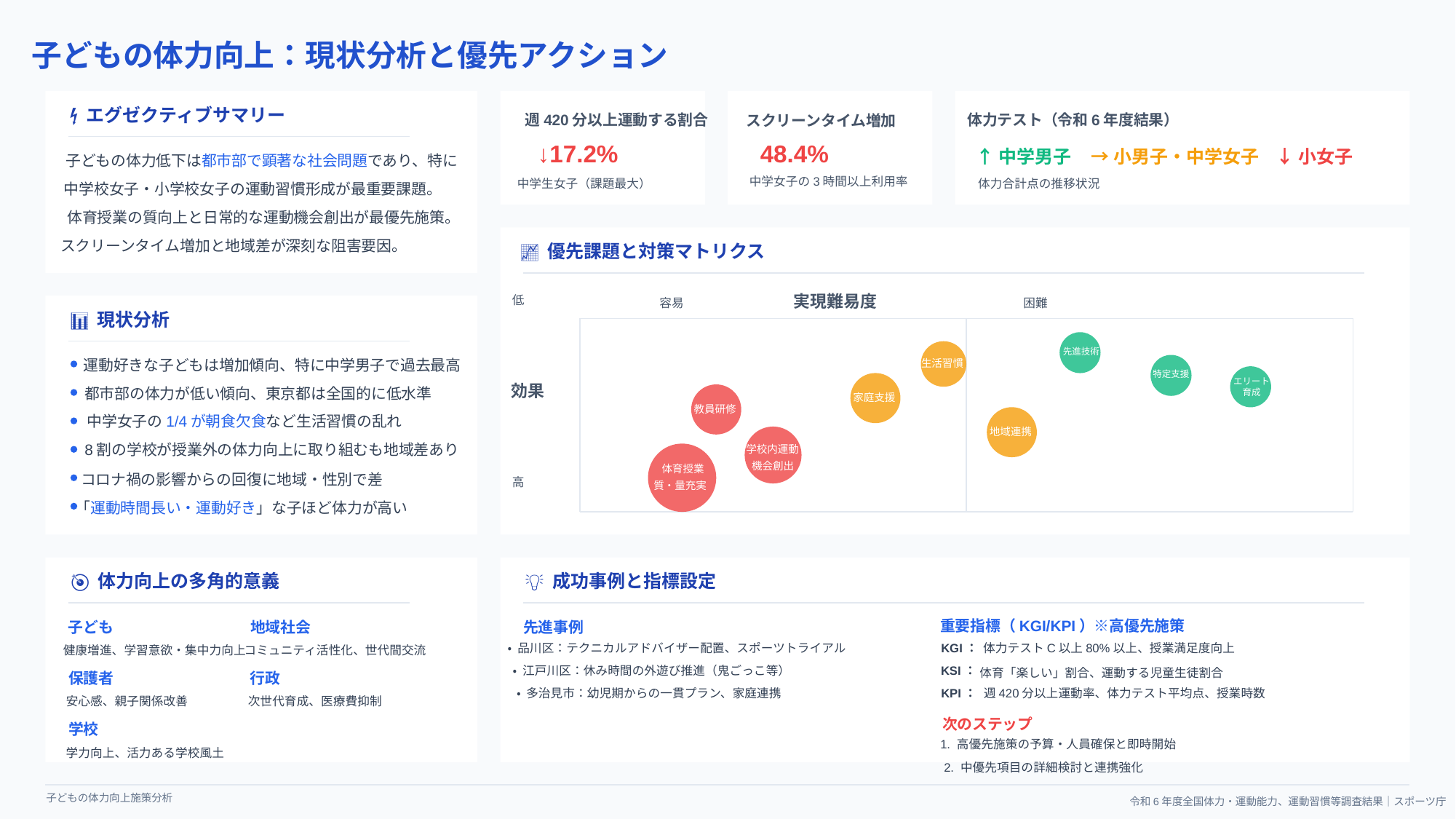

子どもの体力向上：現状分析と優先アクション

⚡ エグゼクティブサマリー

子どもの体力低下は都市部で顕著な社会問題であり、特に
中学校女子・小学校女子の運動習慣形成が最重要課題。
体育授業の質向上と日常的な運動機会創出が最優先施策。
スクリーンタイム増加と地域差が深刻な阻害要因。

週420分以上運動する割合
体力テスト（令和6年度結果）
スクリーンタイム増加
↓17.2%
48.4%
↑中学男子
→小男子・中学女子
↓小女子
中学女子の3時間以上利用率
中学生女子（課題最大）
体力合計点の推移状況

📈 優先課題と対策マトリクス

実現難易度
低
容易
困難

先進技術

生活習慣

特定支援

エリート
育成

効果

家庭支援
教員研修

地域連携

学校内運動

機会創出
体育授業
高
質・量充実

📊 現状分析

運動好きな子どもは増加傾向、特に中学男子で過去最高

都市部の体力が低い傾向、東京都は全国的に低水準

中学女子の1/4が朝食欠食など生活習慣の乱れ

8割の学校が授業外の体力向上に取り組むも地域差あり

コロナ禍の影響からの回復に地域・性別で差

「運動時間長い・運動好き」な子ほど体力が高い

🎯 体力向上の多角的意義

子ども
健康増進、学習意欲・集中力向上
保護者
安心感、親子関係改善
学校
学力向上、活力ある学校風土
地域社会
コミュニティ活性化、世代間交流
行政
次世代育成、医療費抑制

💡 成功事例と指標設定

重要指標（KGI/KPI）※高優先施策
KGI：
体力テストC以上80%以上、授業満足度向上
KSI：
体育「楽しい」割合、運動する児童生徒割合
KPI：
週420分以上運動率、体力テスト平均点、授業時数
次のステップ
1. 高優先施策の予算・人員確保と即時開始
2. 中優先項目の詳細検討と連携強化
先進事例
• 品川区：テクニカルアドバイザー配置、スポーツトライアル
• 江戸川区：休み時間の外遊び推進（鬼ごっこ等）
• 多治見市：幼児期からの一貫プラン、家庭連携

子どもの体力向上施策分析
令和6年度全国体力・運動能力、運動習慣等調査結果｜スポーツ庁